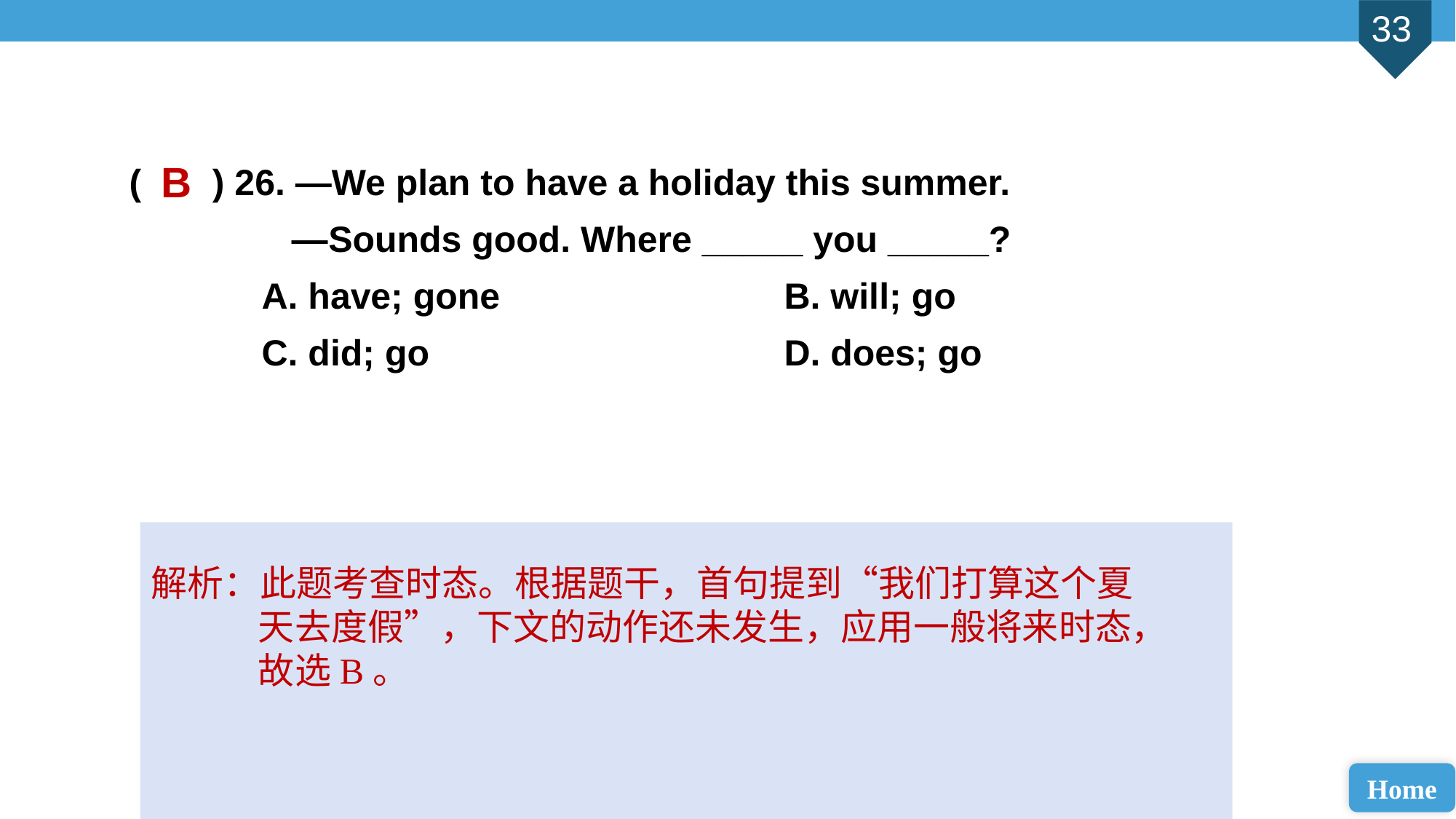

(       ) 26. —We plan to have a holiday this summer.
                —Sounds good. Where _____ you _____?
             A. have; gone 			B. will; go
             C. did; go 				D. does; go
B

解析：此题考查时态。根据题干，首句提到“我们打算这个夏天去度假”，下文的动作还未发生，应用一般将来时态，故选B。